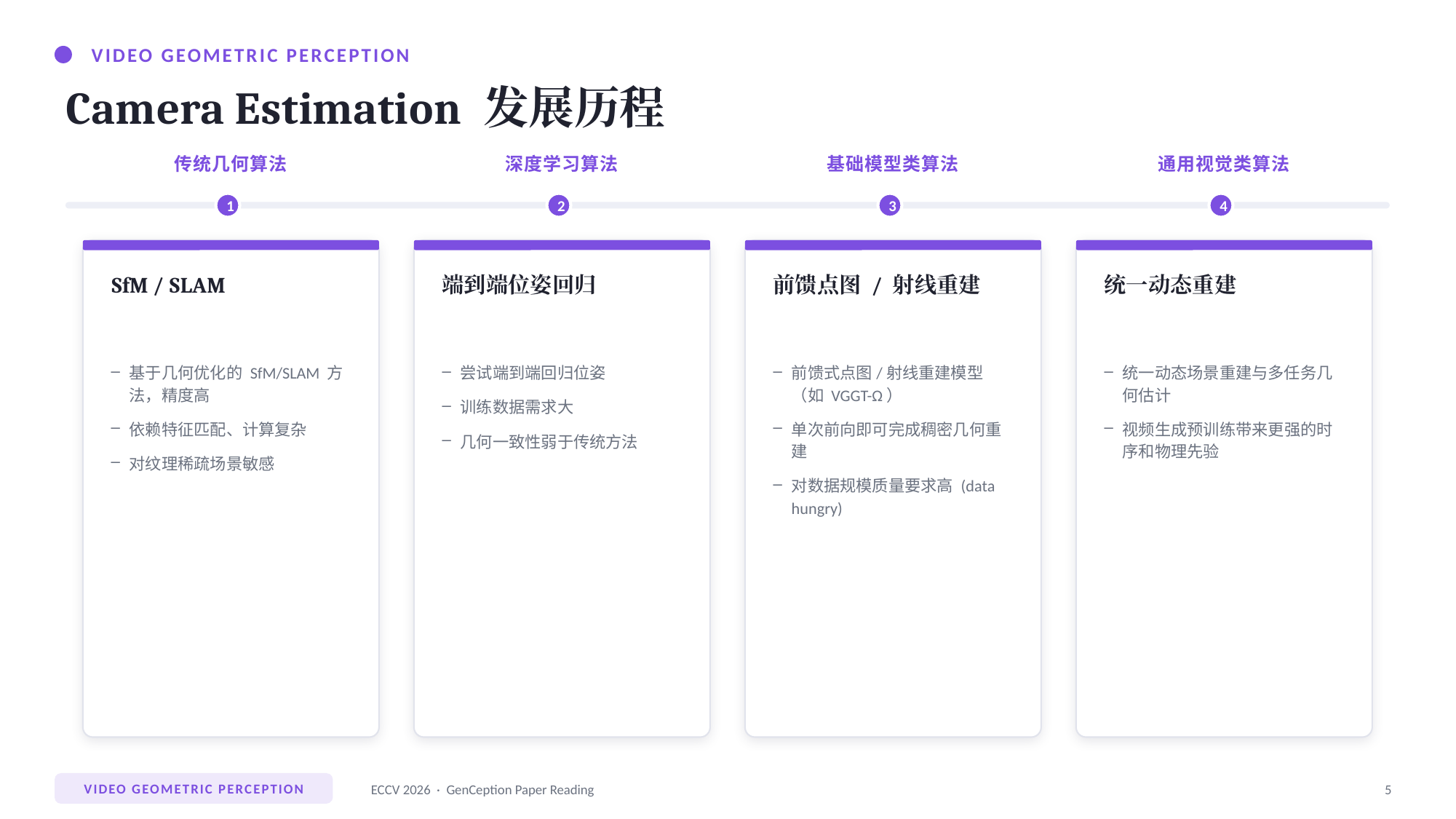

VIDEO GEOMETRIC PERCEPTION

Camera Estimation 发展历程
传统几何算法
深度学习算法
基础模型类算法
通用视觉类算法

1

2

3

4

SfM / SLAM
端到端位姿回归
前馈点图 / 射线重建
统一动态重建
基于几何优化的 SfM/SLAM 方法，精度高
依赖特征匹配、计算复杂
对纹理稀疏场景敏感
尝试端到端回归位姿
训练数据需求大
几何一致性弱于传统方法
前馈式点图/射线重建模型（如 VGGT-Ω）
单次前向即可完成稠密几何重建
对数据规模质量要求高 (data hungry)
统一动态场景重建与多任务几何估计
视频生成预训练带来更强的时序和物理先验

VIDEO GEOMETRIC PERCEPTION
ECCV 2026  ·  GenCeption Paper Reading
5